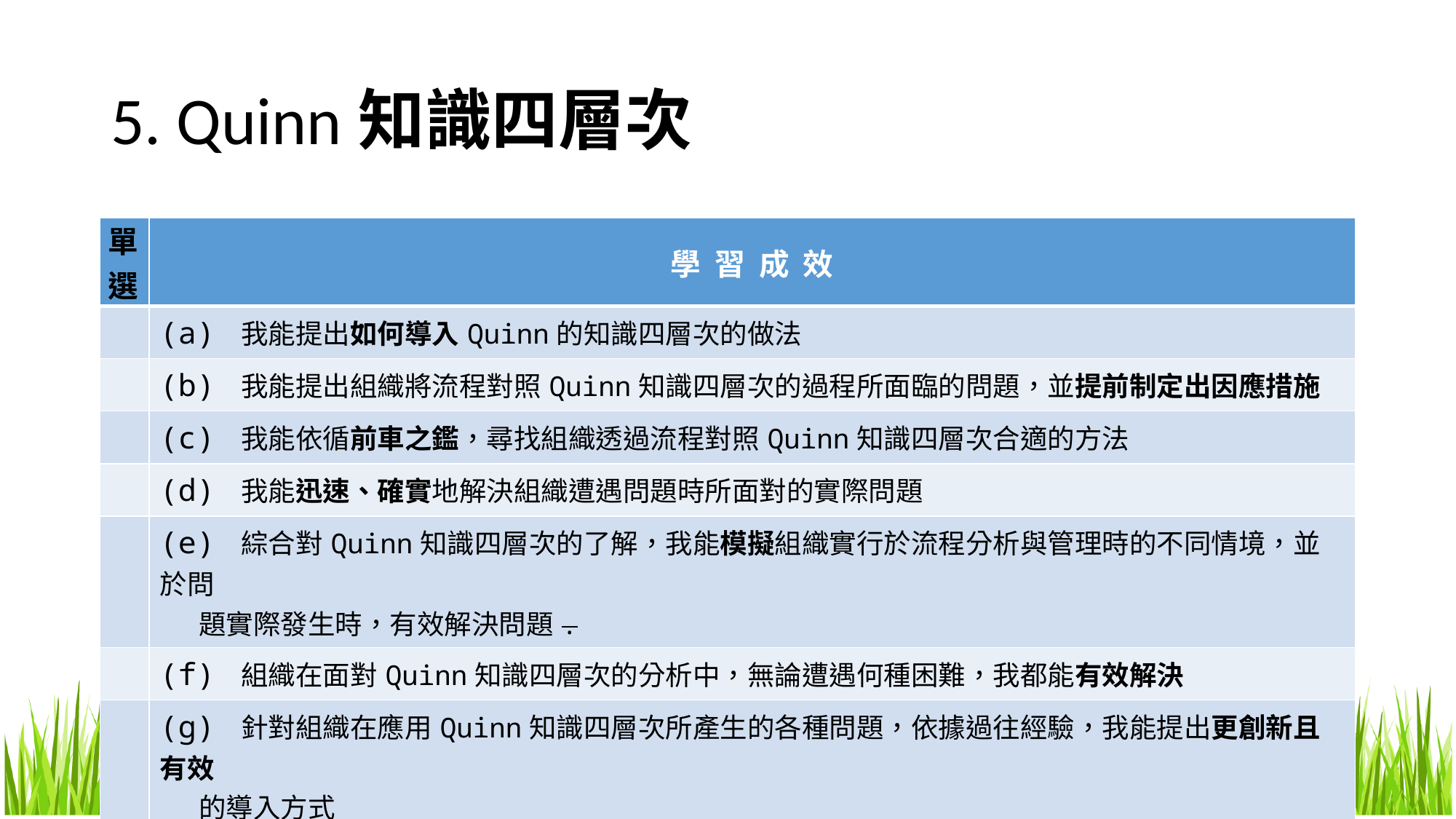

# 5. Quinn知識四層次
| 單選 | 學 習 成 效 |
| --- | --- |
|  | (a) 我能提出如何導入Quinn的知識四層次的做法 |
|  | (b) 我能提出組織將流程對照Quinn知識四層次的過程所面臨的問題，並提前制定出因應措施 |
|  | (c) 我能依循前車之鑑，尋找組織透過流程對照Quinn知識四層次合適的方法 |
|  | (d) 我能迅速、確實地解決組織遭遇問題時所面對的實際問題 |
|  | (e) 綜合對Quinn知識四層次的了解，我能模擬組織實行於流程分析與管理時的不同情境，並於問 題實際發生時，有效解決問題. |
|  | (f) 組織在面對Quinn知識四層次的分析中，無論遭遇何種困難，我都能有效解決 |
|  | (g) 針對組織在應用Quinn知識四層次所產生的各種問題，依據過往經驗，我能提出更創新且有效 的導入方式 |